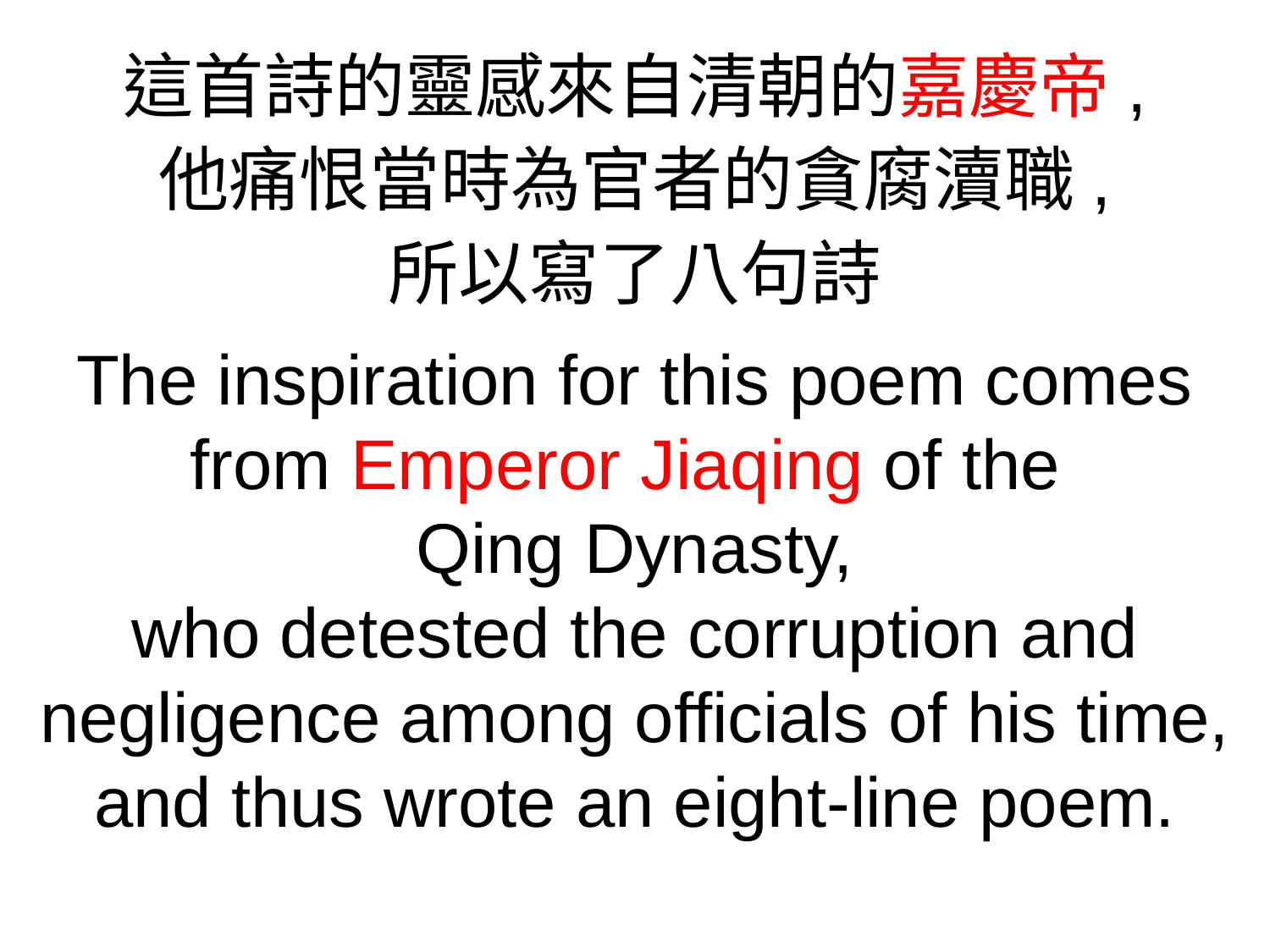

這首詩的靈感來自清朝的嘉慶帝,
他痛恨當時為官者的貪腐瀆職,
所以寫了八句詩
The inspiration for this poem comes from Emperor Jiaqing of the
Qing Dynasty,
who detested the corruption and negligence among officials of his time, and thus wrote an eight-line poem.